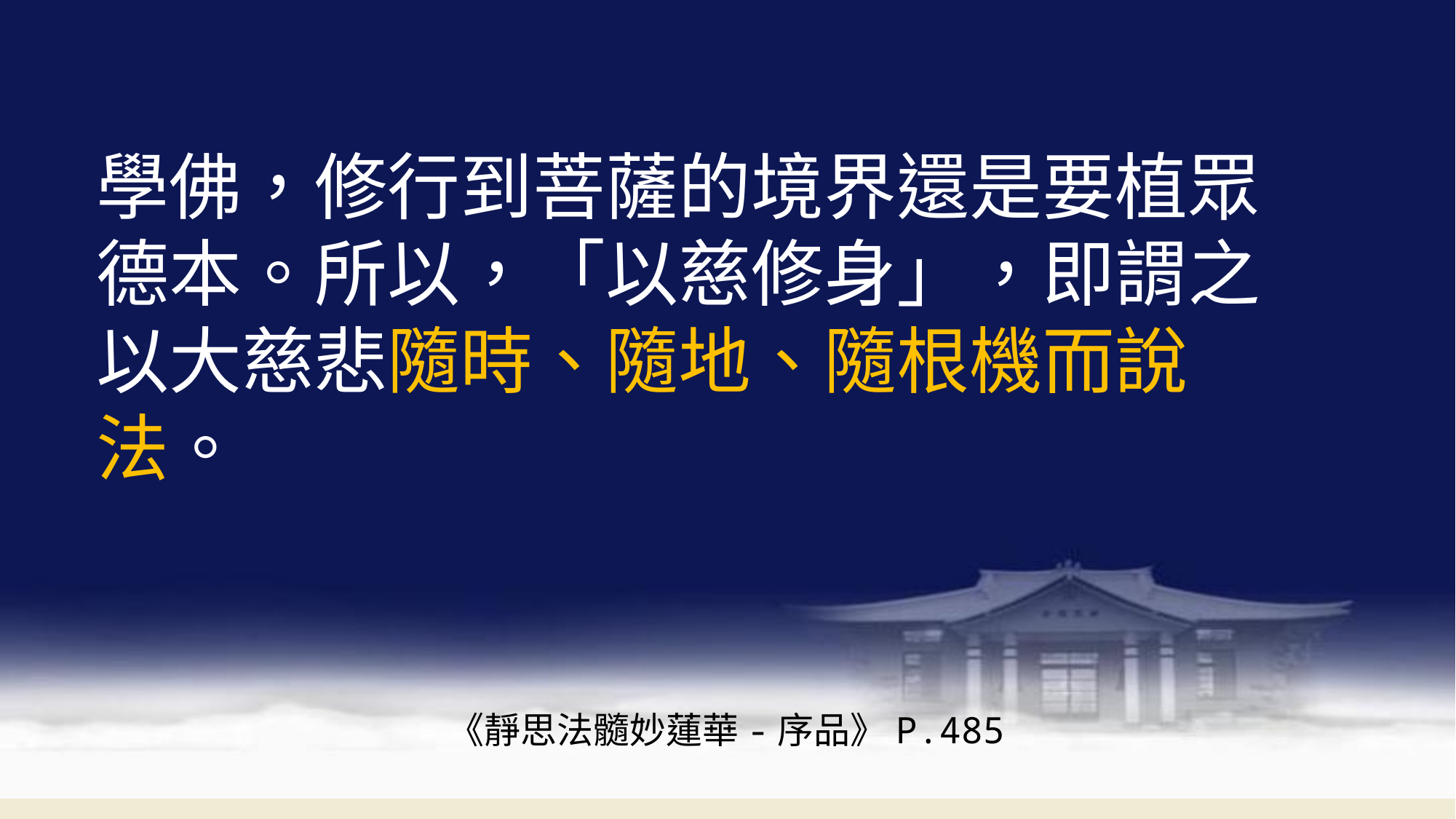

學佛，修行到菩薩的境界還是要植眾德本。所以，「以慈修身」，即謂之以大慈悲隨時、隨地、隨根機而說法。
《靜思法髓妙蓮華-序品》P.485